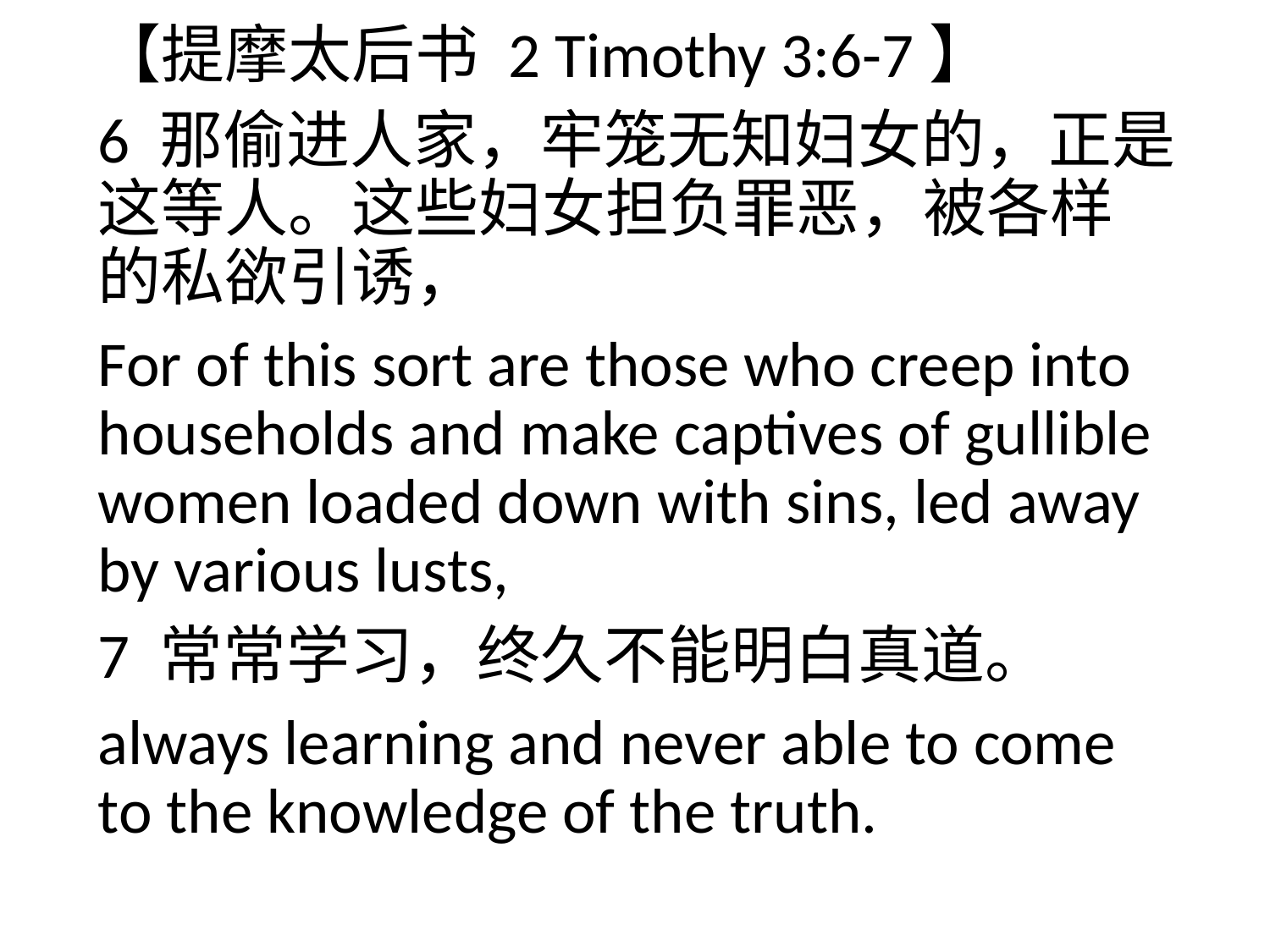

【提摩太后书 2 Timothy 3:6-7】
6 那偷进人家，牢笼无知妇女的，正是这等人。这些妇女担负罪恶，被各样的私欲引诱，
For of this sort are those who creep into households and make captives of gullible women loaded down with sins, led away by various lusts,
7 常常学习，终久不能明白真道。
always learning and never able to come to the knowledge of the truth.